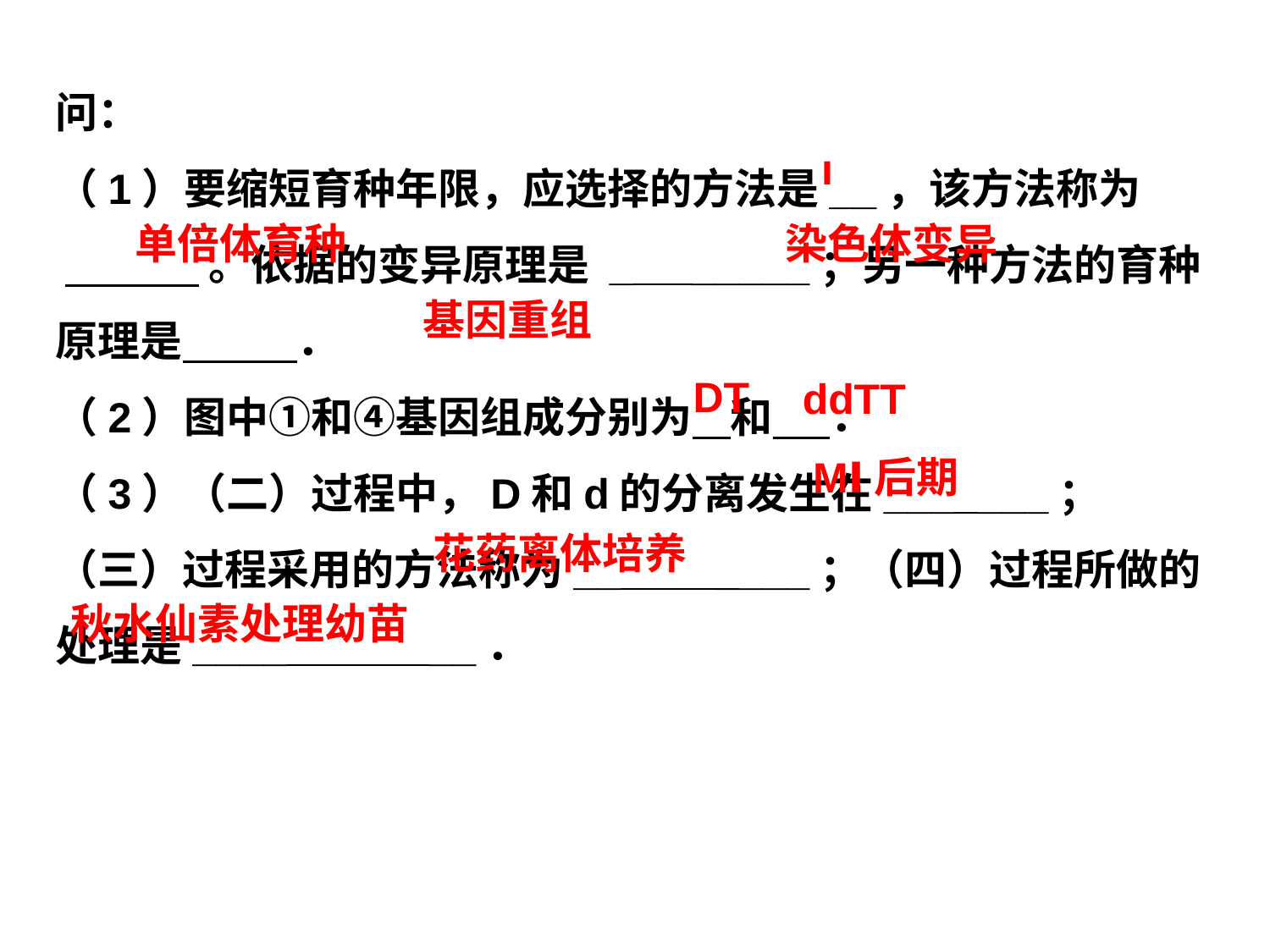

问：
（1）要缩短育种年限，应选择的方法是__，该方法称为
               。依据的变异原理是 _     _____；另一种方法的育种原理是            ．
（2）图中①和④基因组成分别为    和      ．
（3）（二）过程中，D和d的分离发生在___  ___；（三）过程采用的方法称为__        ____；（四）过程所做的处理是____            __．
Ⅰ
单倍体育种
染色体变异
基因重组
DT
ddTT
MⅠ后期
花药离体培养
秋水仙素处理幼苗